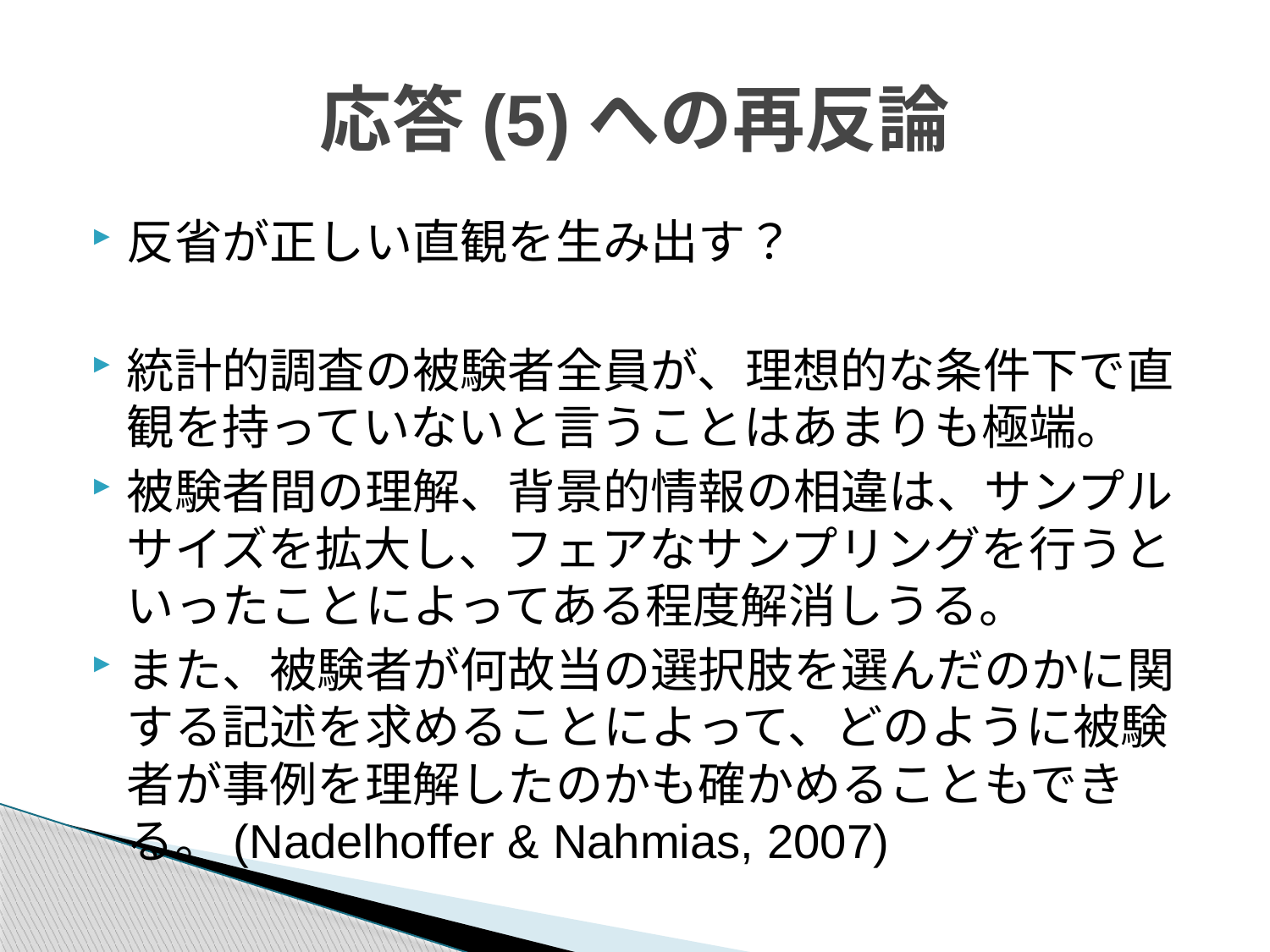

# 応答(5)への再反論
反省が正しい直観を生み出す？

統計的調査の被験者全員が、理想的な条件下で直観を持っていないと言うことはあまりも極端。
被験者間の理解、背景的情報の相違は、サンプルサイズを拡大し、フェアなサンプリングを行うといったことによってある程度解消しうる。
また、被験者が何故当の選択肢を選んだのかに関する記述を求めることによって、どのように被験者が事例を理解したのかも確かめることもできる。(Nadelhoffer & Nahmias, 2007)